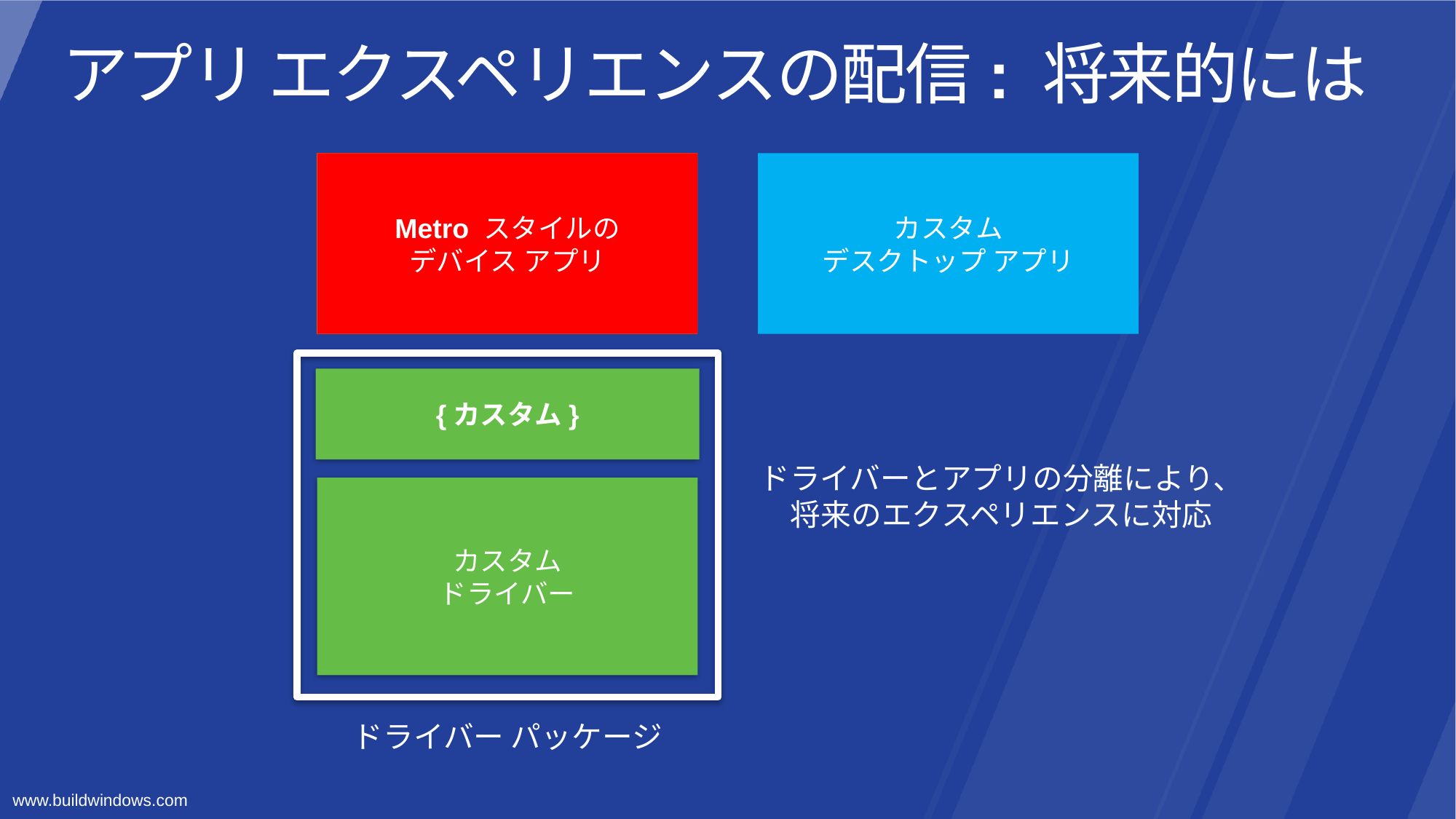

# アプリ エクスペリエンスの配信: 将来的には
カスタム
デスクトップ アプリ
???
Metro スタイルの
デバイス アプリ

{カスタム}
ドライバーとアプリの分離により、将来のエクスペリエンスに対応
カスタム
ドライバー
ドライバー パッケージ